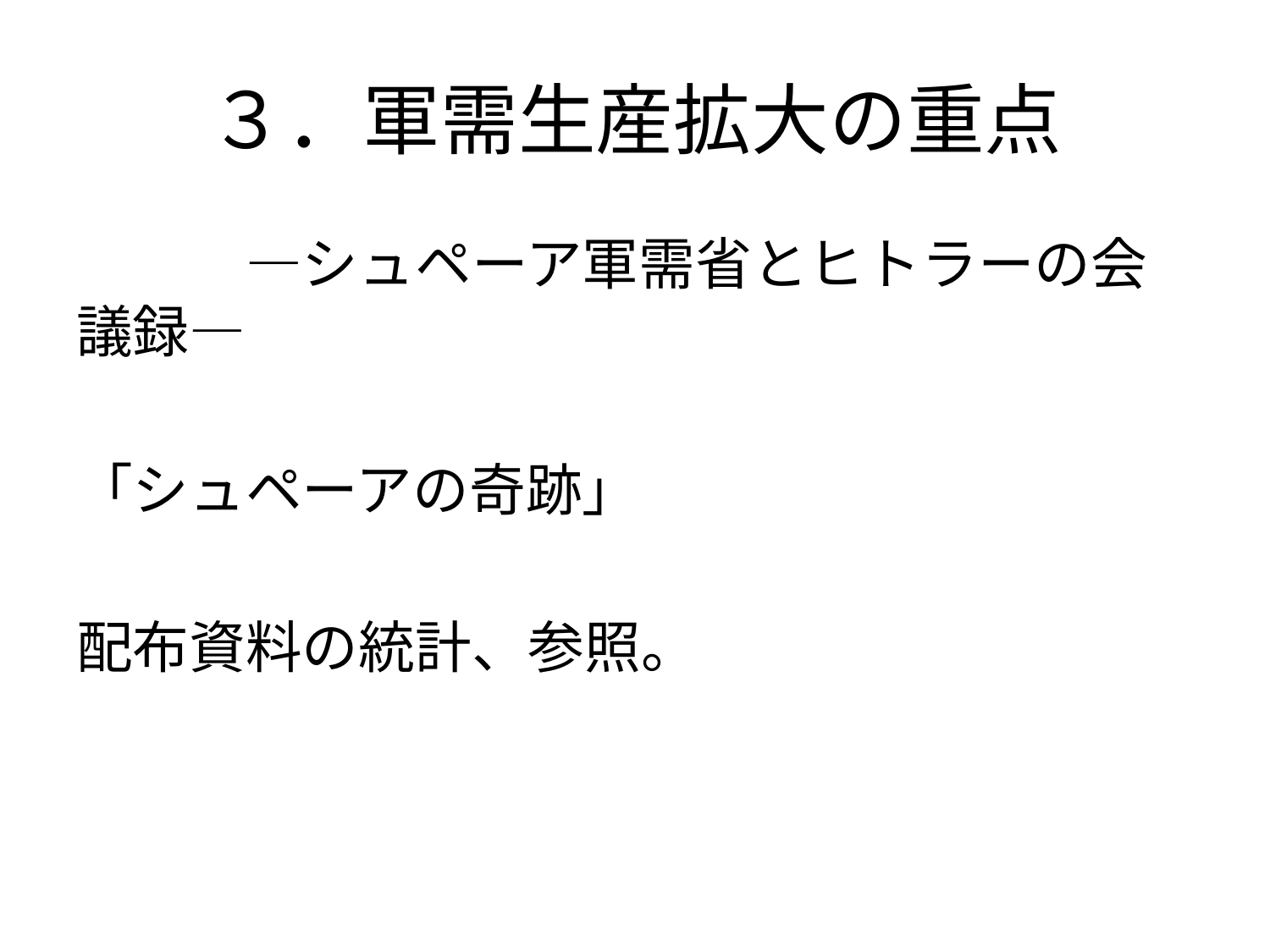

# ３．軍需生産拡大の重点
　　　―シュペーア軍需省とヒトラーの会議録―

「シュペーアの奇跡」

配布資料の統計、参照。